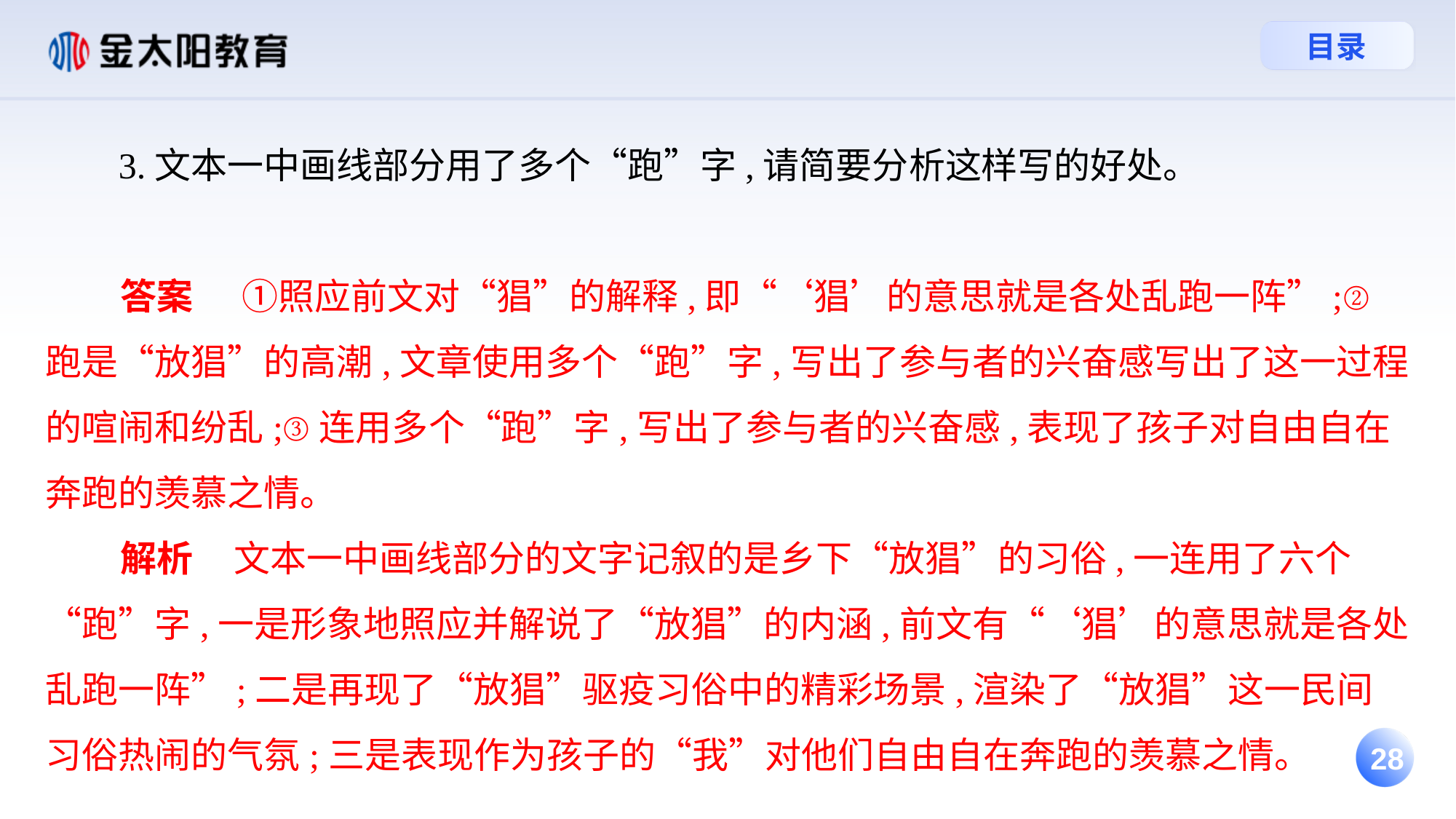

3.文本一中画线部分用了多个“跑”字,请简要分析这样写的好处。

        答案      ①照应前文对“猖”的解释,即“‘猖’的意思就是各处乱跑一阵”;②跑是“放猖”的高潮,文章使用多个“跑”字,写出了参与者的兴奋感写出了这一过程的喧闹和纷乱;③连用多个“跑”字,写出了参与者的兴奋感,表现了孩子对自由自在奔跑的羡慕之情。
        解析     文本一中画线部分的文字记叙的是乡下“放猖”的习俗,一连用了六个“跑”字,一是形象地照应并解说了“放猖”的内涵,前文有“‘猖’的意思就是各处乱跑一阵”;二是再现了“放猖”驱疫习俗中的精彩场景,渲染了“放猖”这一民间习俗热闹的气氛;三是表现作为孩子的“我”对他们自由自在奔跑的羡慕之情。